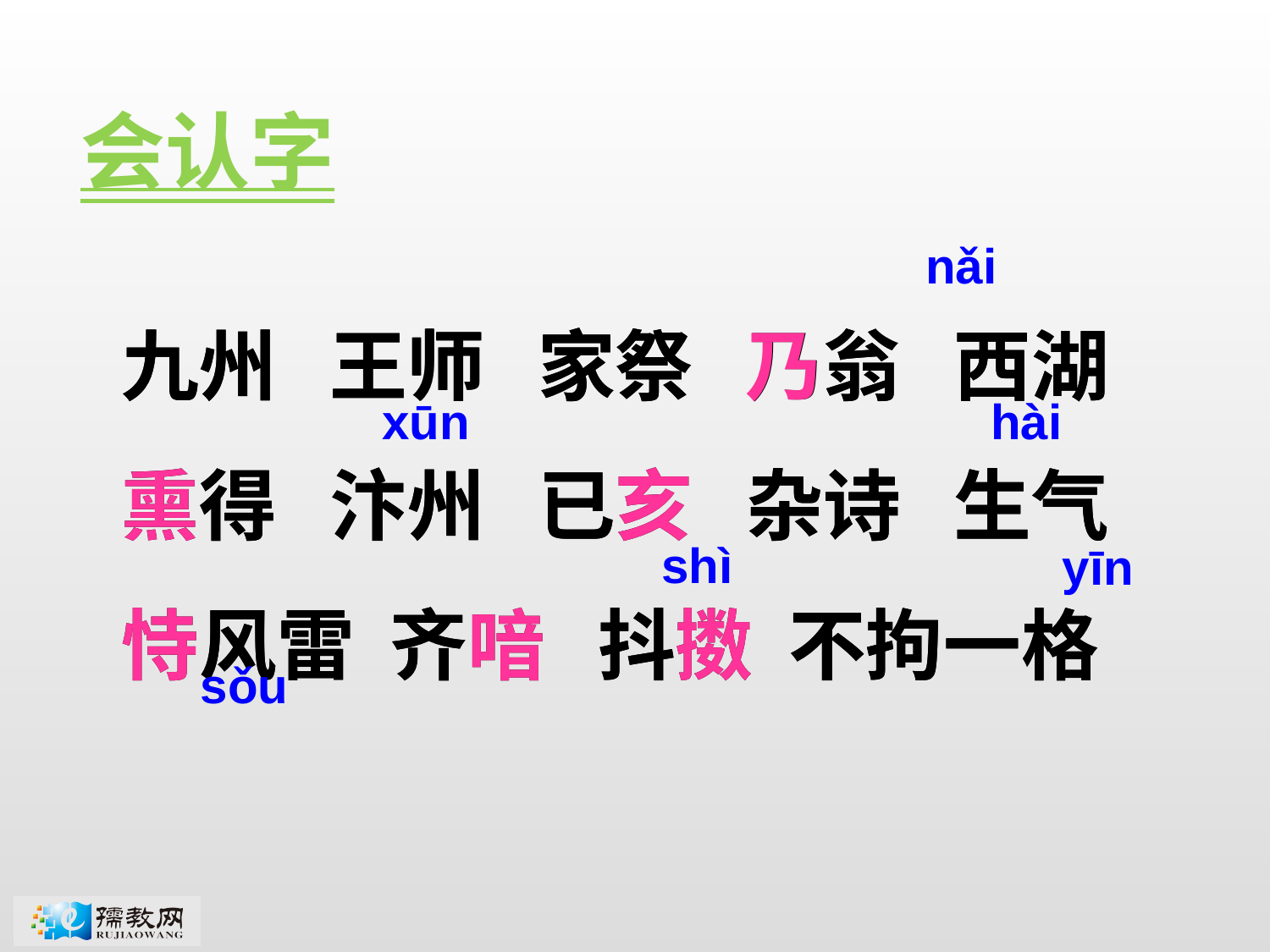

会认字
nǎi
九州   王师   家祭   乃翁   西湖   熏得   汴州   已亥   杂诗   生气   恃风雷  齐喑   抖擞  不拘一格
九州   王师   家祭   乃翁   西湖   熏得   汴州   已亥   杂诗   生气   恃风雷  齐喑   抖擞  不拘一格
xūn
hài
shì
yīn
sǒu